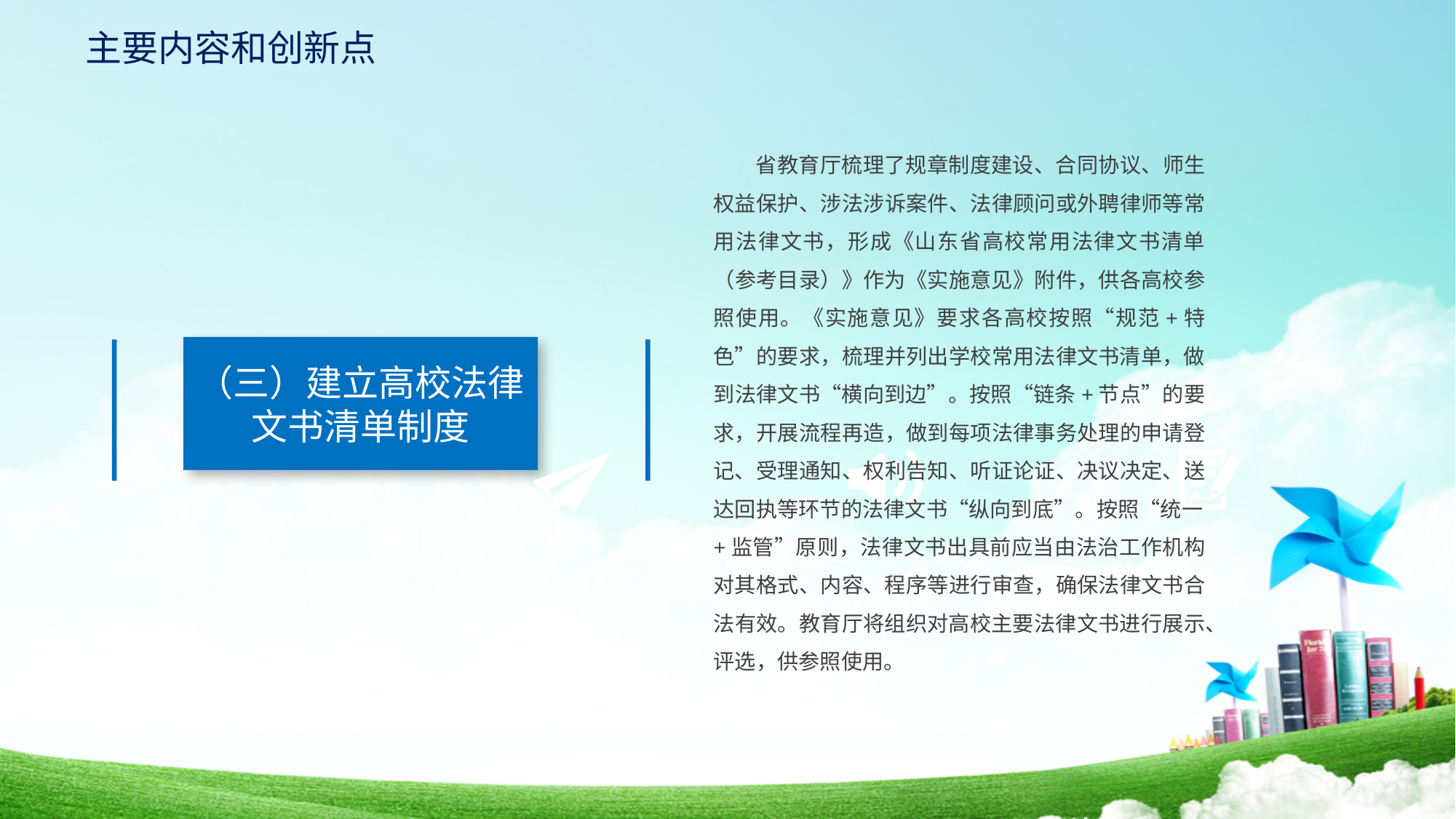

主要内容和创新点
省教育厅梳理了规章制度建设、合同协议、师生权益保护、涉法涉诉案件、法律顾问或外聘律师等常用法律文书，形成《山东省高校常用法律文书清单（参考目录）》作为《实施意见》附件，供各高校参照使用。《实施意见》要求各高校按照“规范+特色”的要求，梳理并列出学校常用法律文书清单，做到法律文书“横向到边”。按照“链条+节点”的要求，开展流程再造，做到每项法律事务处理的申请登记、受理通知、权利告知、听证论证、决议决定、送达回执等环节的法律文书“纵向到底”。按照“统一+监管”原则，法律文书出具前应当由法治工作机构对其格式、内容、程序等进行审查，确保法律文书合法有效。教育厅将组织对高校主要法律文书进行展示、评选，供参照使用。
（三）建立高校法律文书清单制度